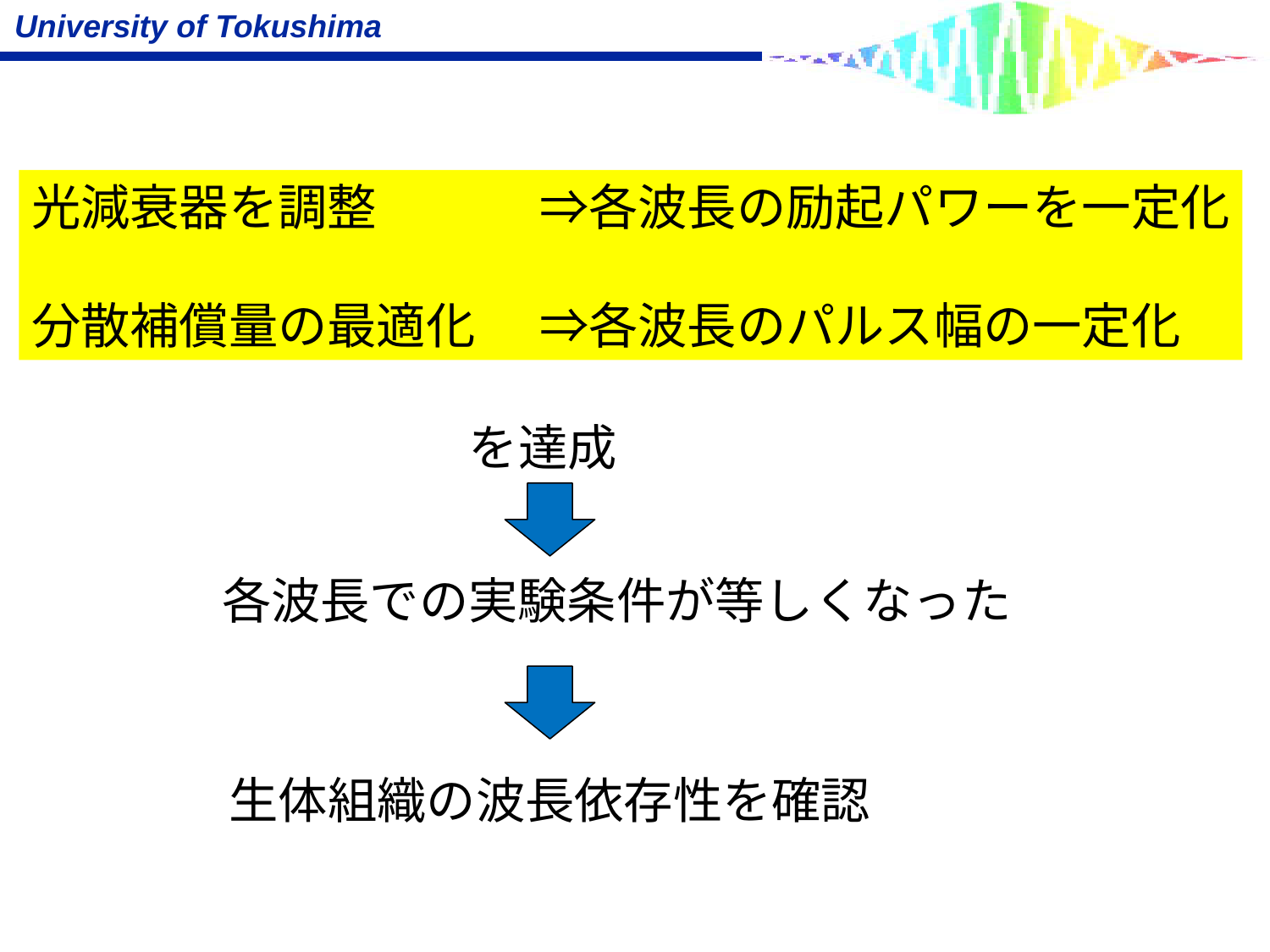

光減衰器を調整		⇒各波長の励起パワーを一定化

分散補償量の最適化	⇒各波長のパルス幅の一定化
を達成

各波長での実験条件が等しくなった

生体組織の波長依存性を確認